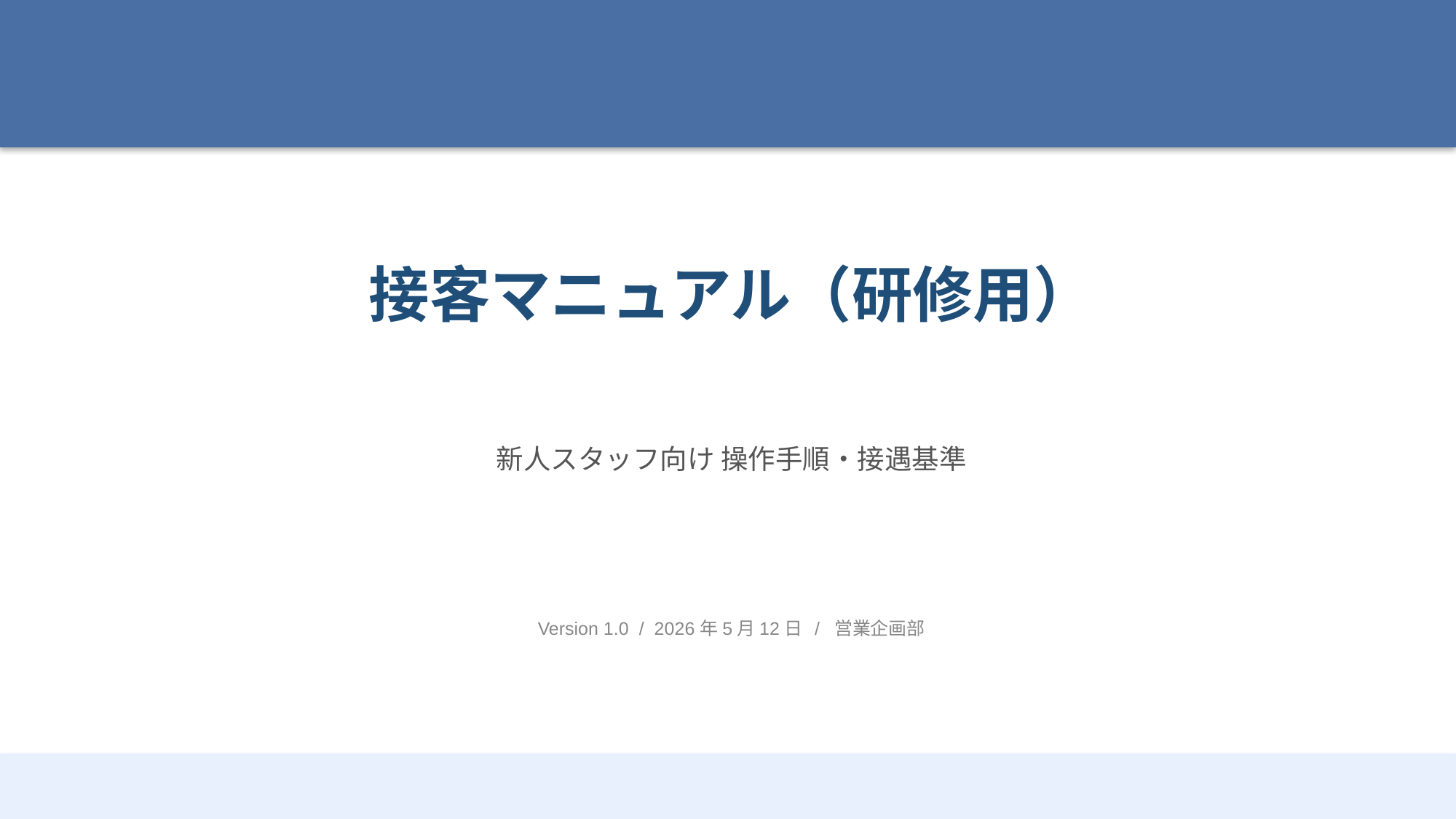

接客マニュアル（研修用）
新人スタッフ向け 操作手順・接遇基準
Version 1.0  /  2026年5月12日  /  営業企画部